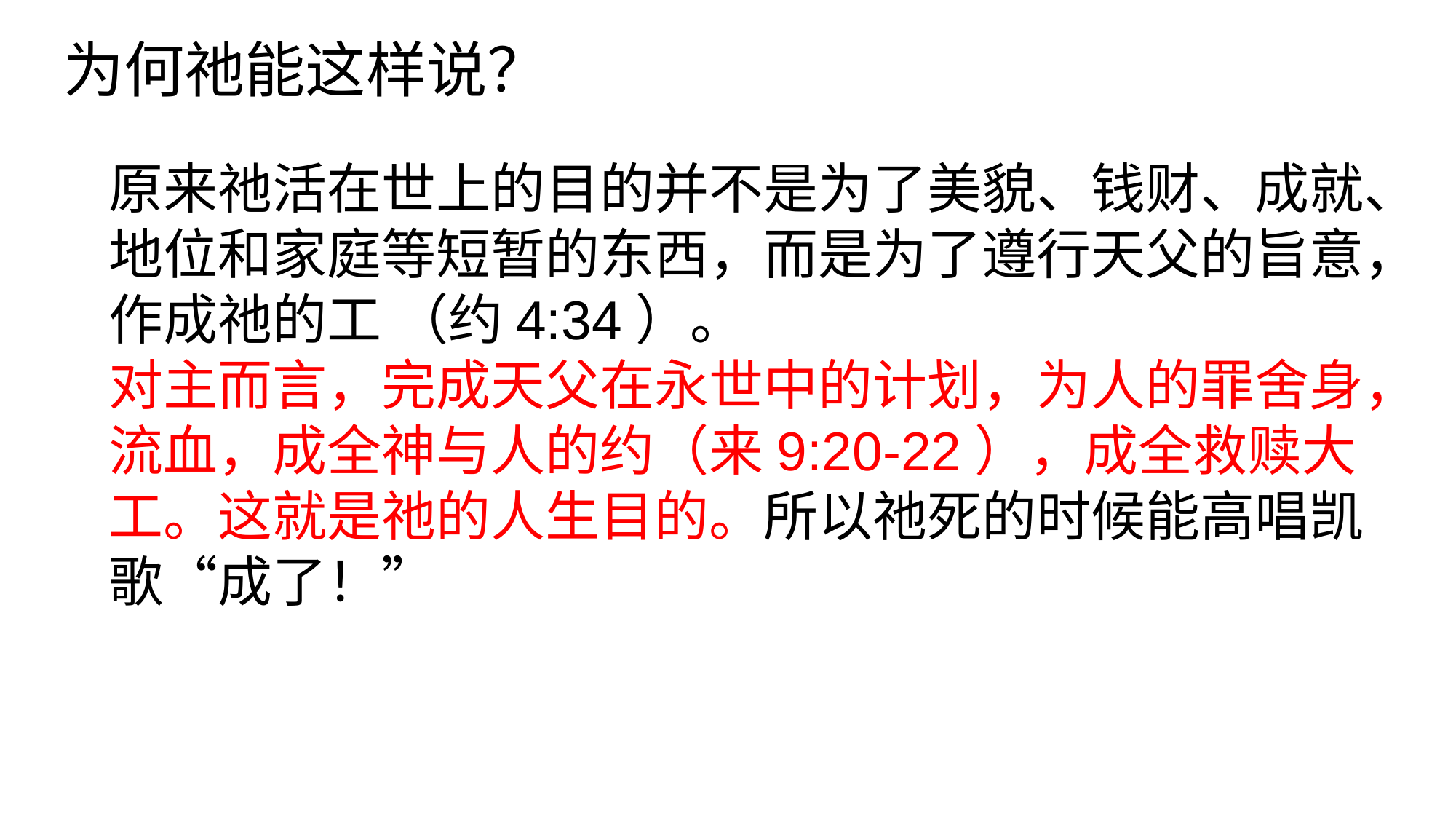

为何祂能这样说？
原来祂活在世上的目的并不是为了美貌、钱财、成就、地位和家庭等短暂的东西，而是为了遵行天父的旨意，作成祂的工 （约4:34）。
对主而言，完成天父在永世中的计划，为人的罪舍身，流血，成全神与人的约（来9:20-22），成全救赎大工。这就是祂的人生目的。所以祂死的时候能高唱凯歌“成了！”
此照片，作者: 未知作者，许可证: CC BY